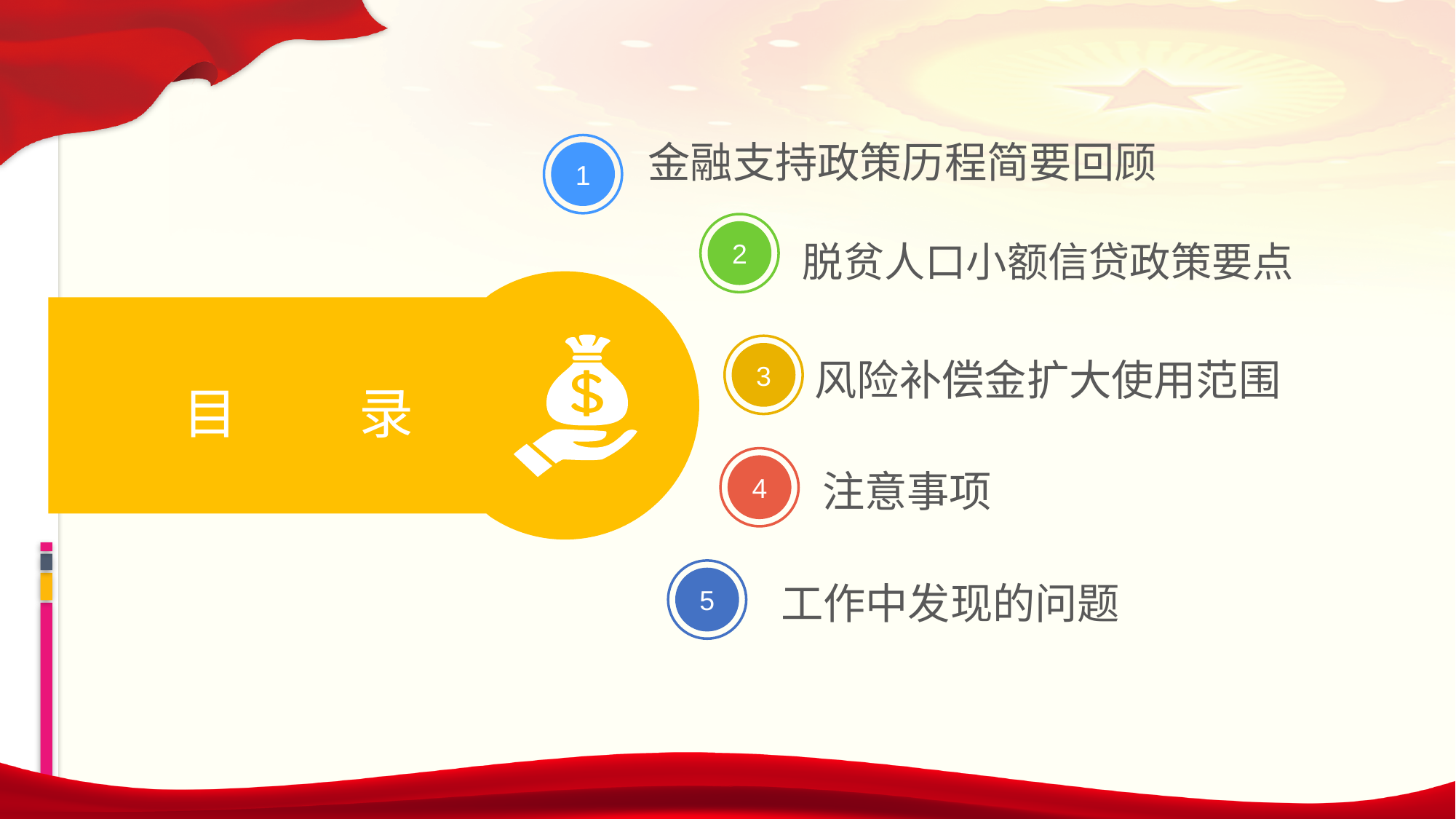

金融支持政策历程简要回顾
1
2
脱贫人口小额信贷政策要点

目          录

3
风险补偿金扩大使用范围

4
注意事项
5
工作中发现的问题
3